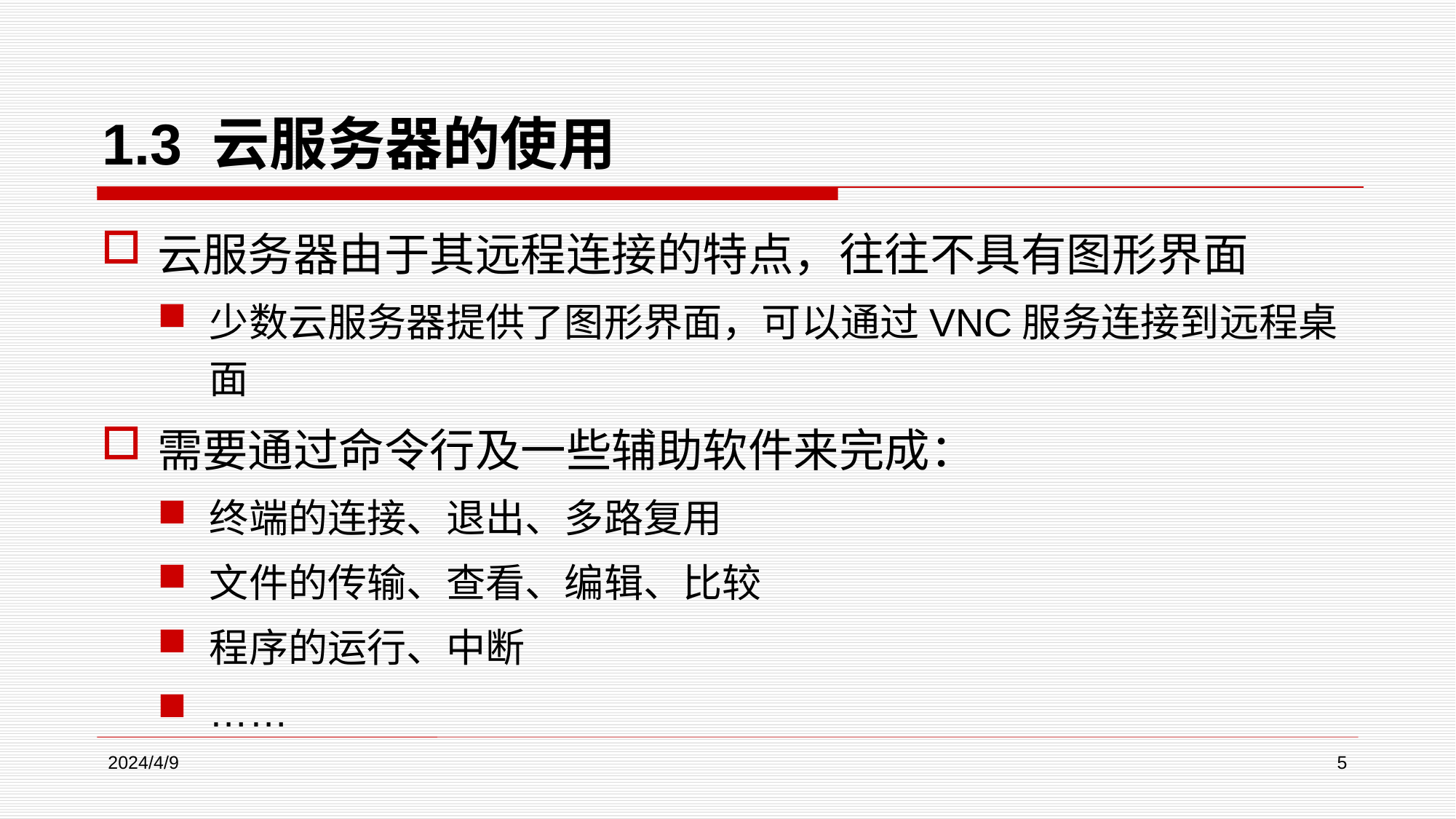

# 1.3 云服务器的使用
云服务器由于其远程连接的特点，往往不具有图形界面
少数云服务器提供了图形界面，可以通过VNC服务连接到远程桌面
需要通过命令行及一些辅助软件来完成：
终端的连接、退出、多路复用
文件的传输、查看、编辑、比较
程序的运行、中断
……
2024/4/9
5